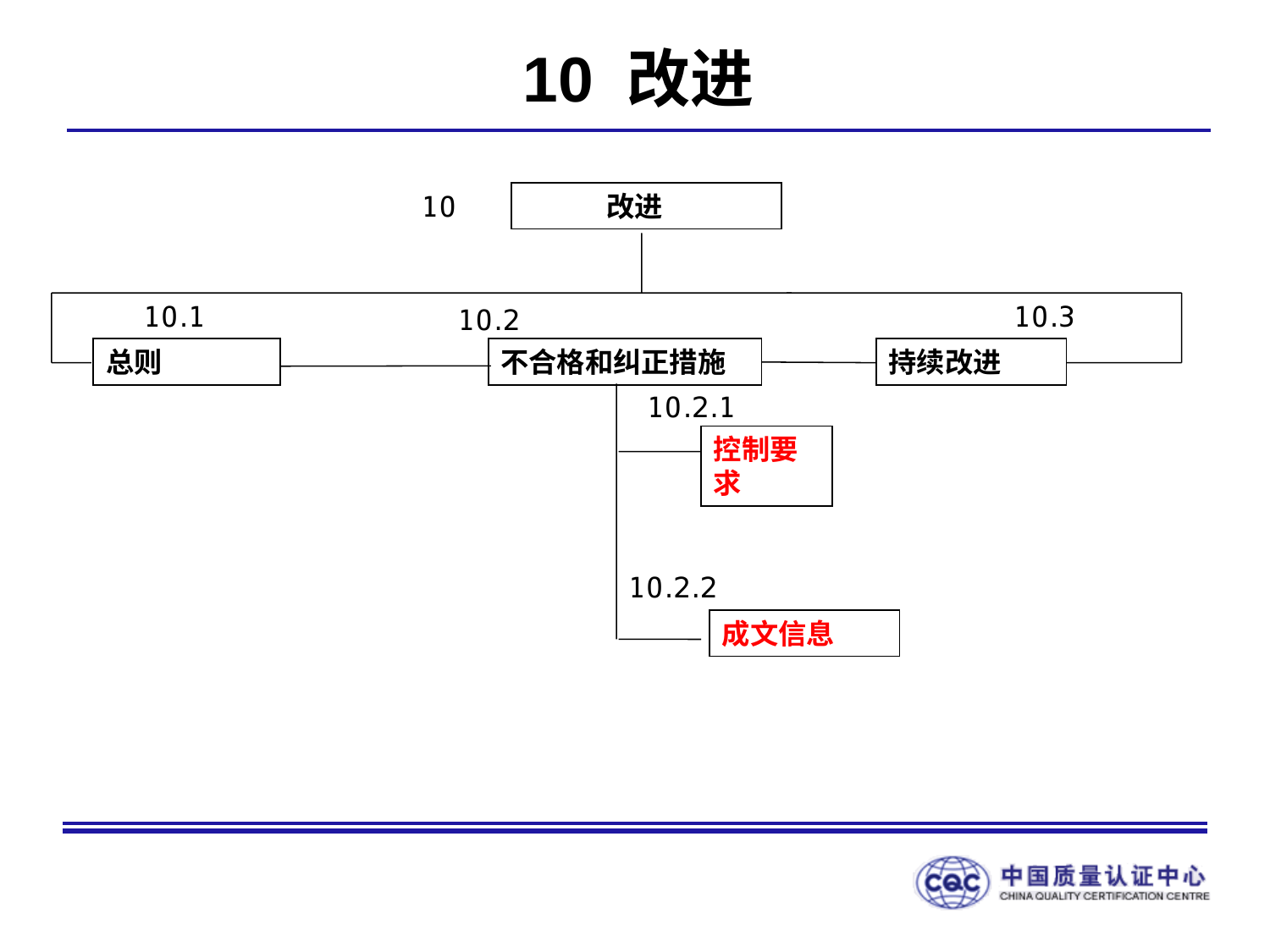

10 改进
10
            改进

10.1

10.3

10.2
总则
不合格和纠正措施
持续改进

10.2.1

控制要求

10.2.2
成文信息